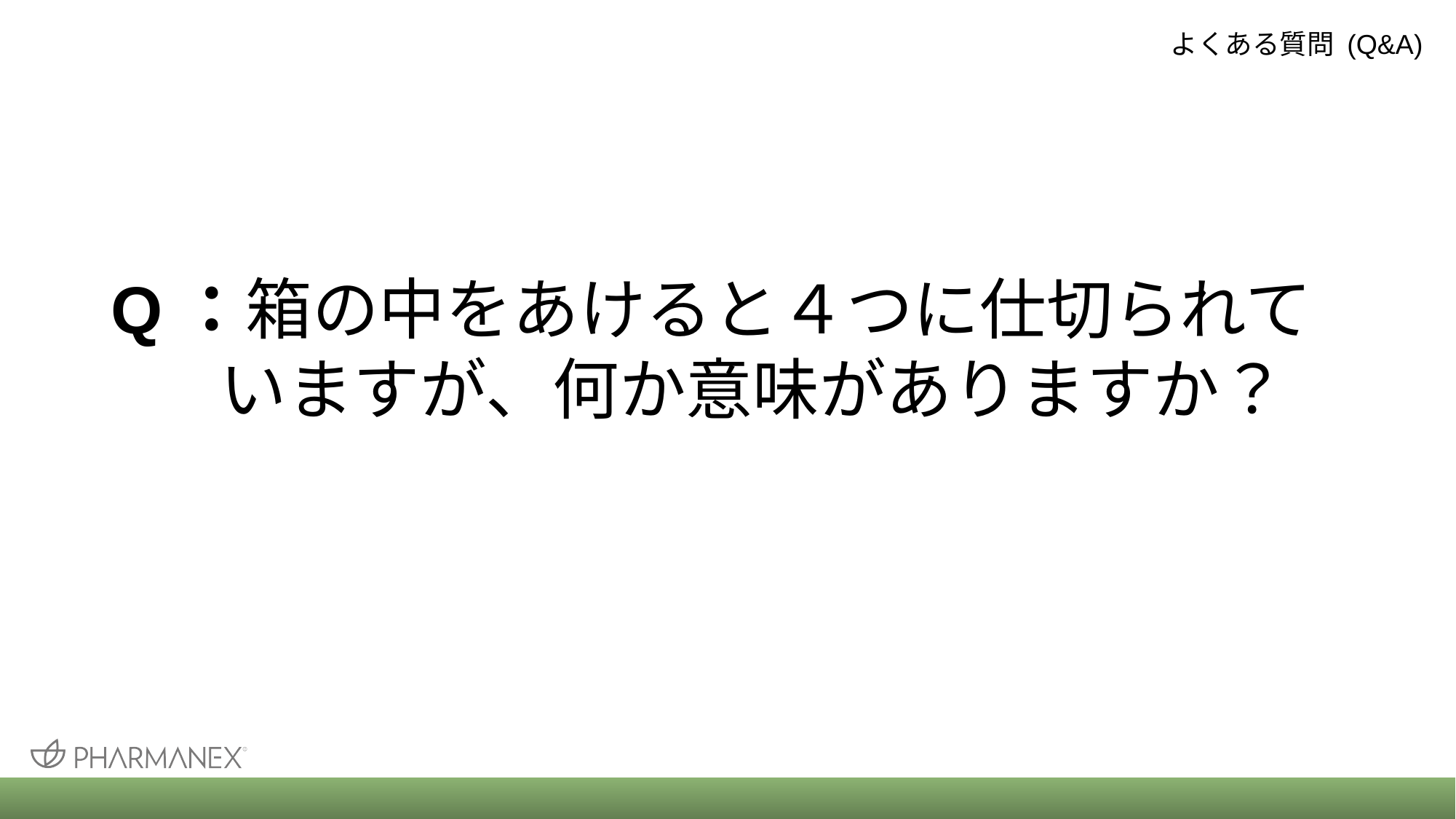

よくある質問 (Q&A)
Q：箱の中をあけると４つに仕切られて	いますが、何か意味がありますか？